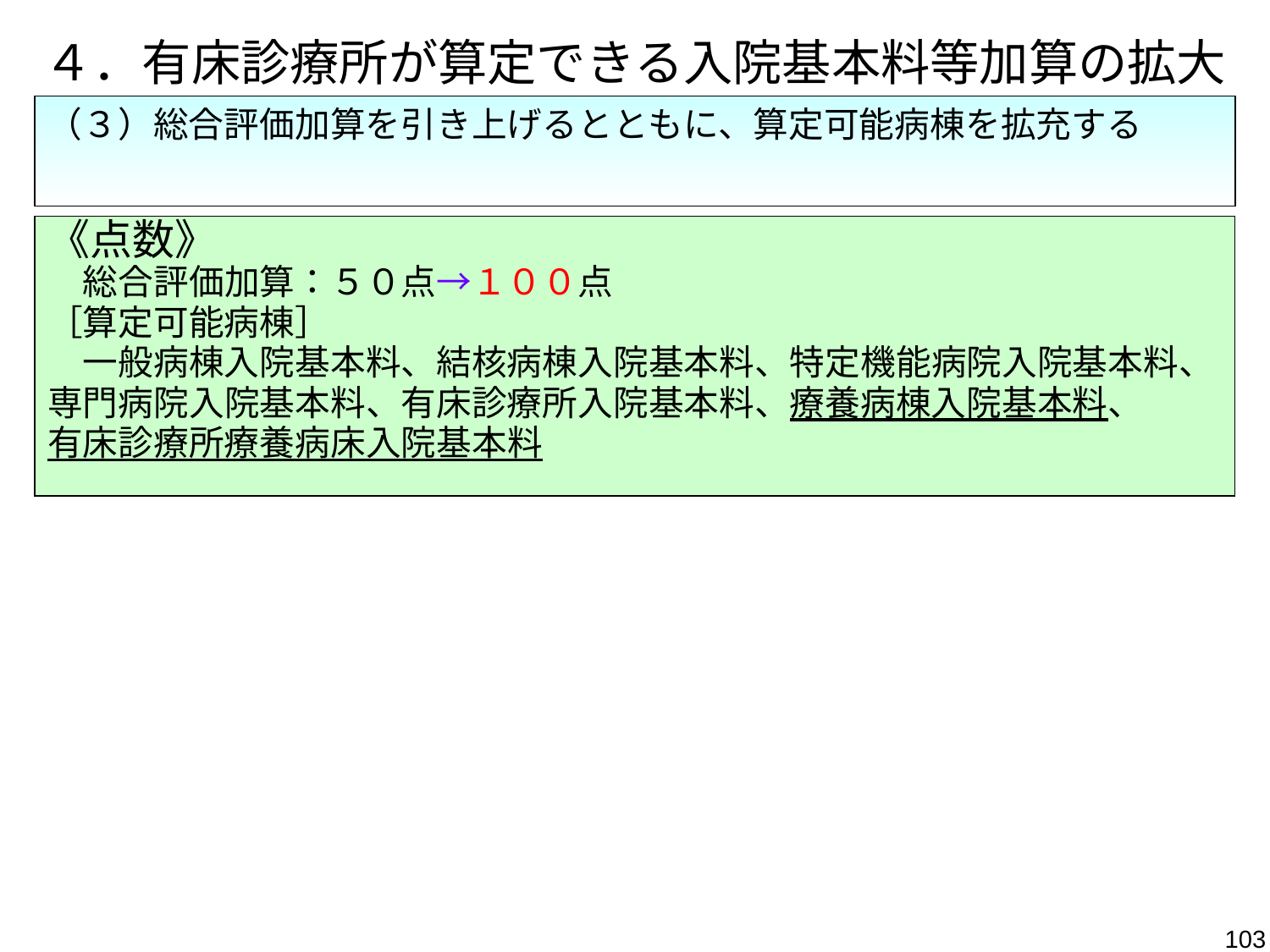

４．有床診療所が算定できる入院基本料等加算の拡大
（３）総合評価加算を引き上げるとともに、算定可能病棟を拡充する

《点数》
　総合評価加算：５０点→１００点
［算定可能病棟］
　一般病棟入院基本料、結核病棟入院基本料、特定機能病院入院基本料、
専門病院入院基本料、有床診療所入院基本料、療養病棟入院基本料、
有床診療所療養病床入院基本料

103